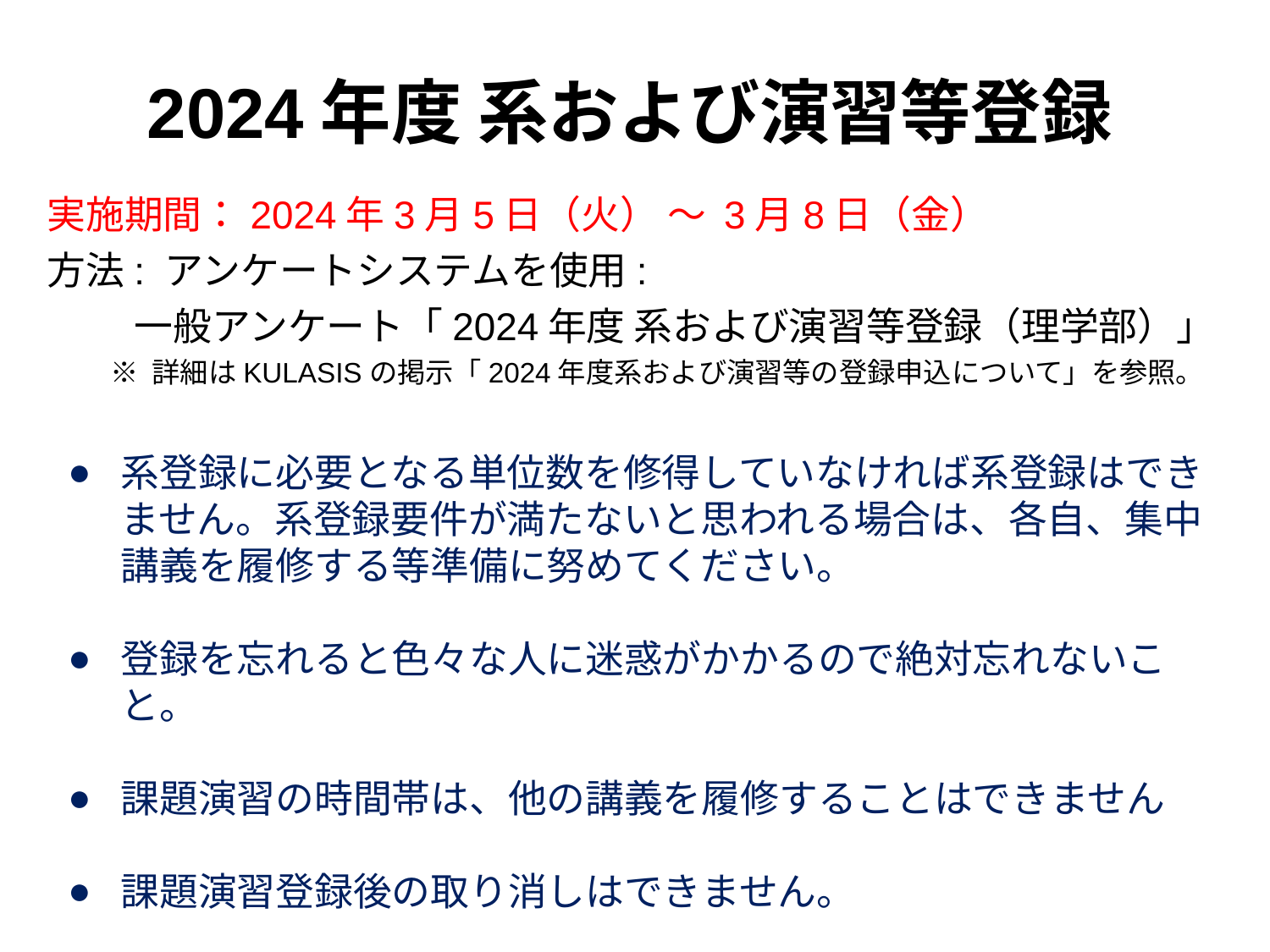

2024年度 系および演習等登録
実施期間：2024年3月5日（火） ～ 3月8日（金）
方法: アンケートシステムを使用:
         一般アンケート「2024年度 系および演習等登録（理学部）」
          ※ 詳細はKULASISの掲示「2024年度系および演習等の登録申込について」を参照。
系登録に必要となる単位数を修得していなければ系登録はできません。系登録要件が満たないと思われる場合は、各自、集中講義を履修する等準備に努めてください。

登録を忘れると色々な人に迷惑がかかるので絶対忘れないこと。

課題演習の時間帯は、他の講義を履修することはできません

課題演習登録後の取り消しはできません。